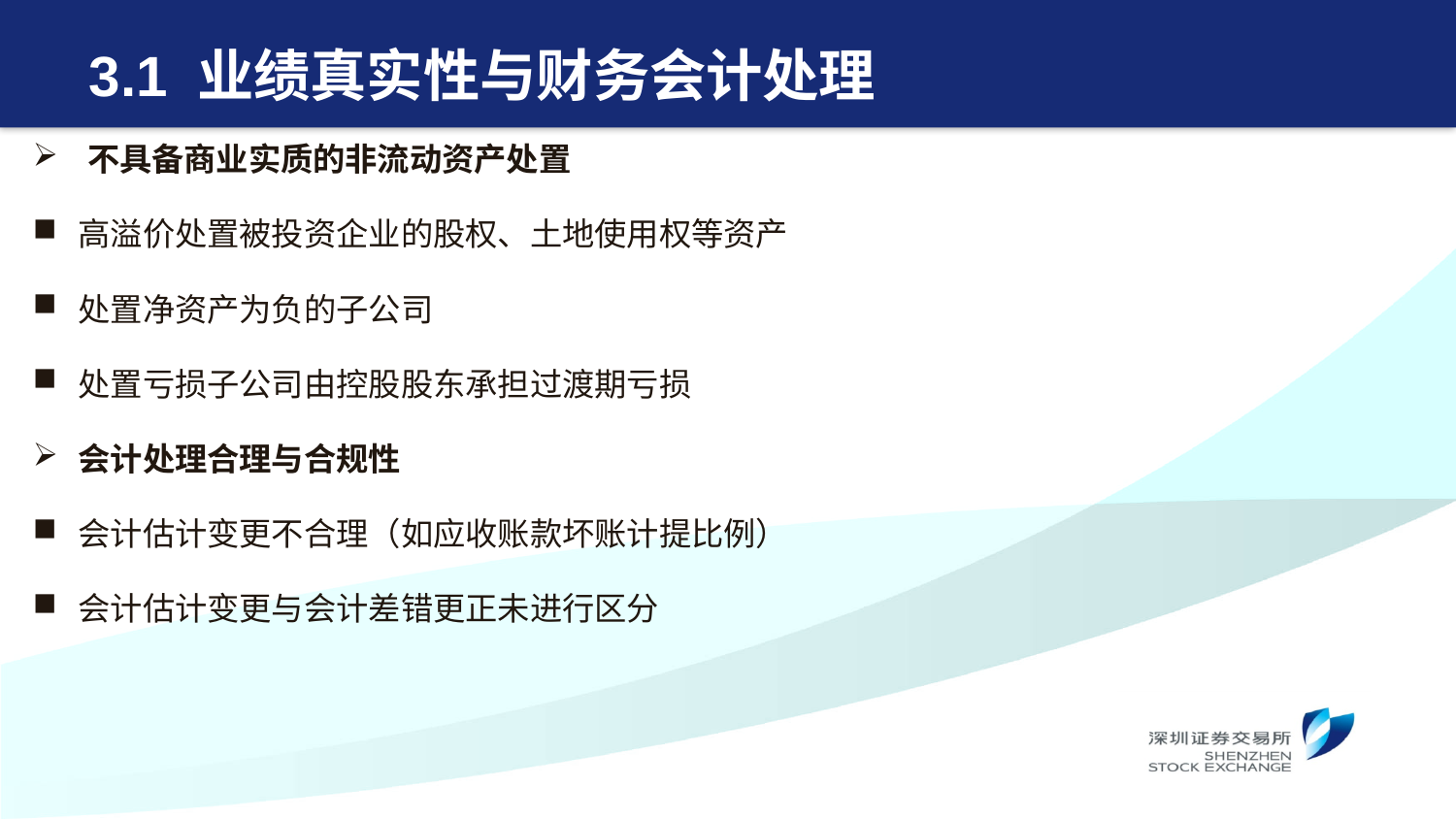

# 3.1 业绩真实性与财务会计处理
不具备商业实质的非流动资产处置
高溢价处置被投资企业的股权、土地使用权等资产
处置净资产为负的子公司
处置亏损子公司由控股股东承担过渡期亏损
会计处理合理与合规性
会计估计变更不合理（如应收账款坏账计提比例）
会计估计变更与会计差错更正未进行区分